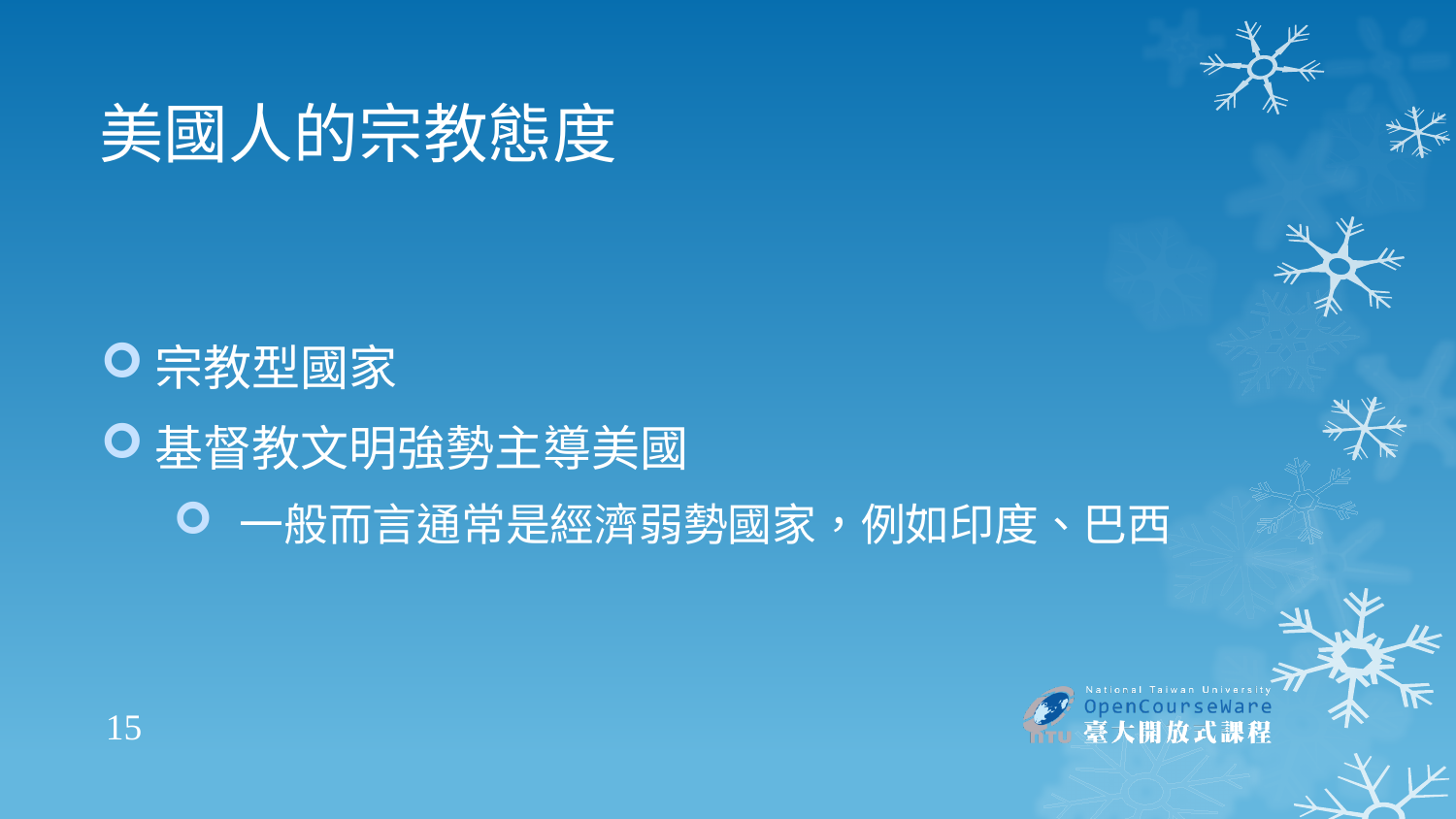

# 美國人的宗教態度
宗教型國家
基督教文明強勢主導美國
 一般而言通常是經濟弱勢國家，例如印度、巴西
15